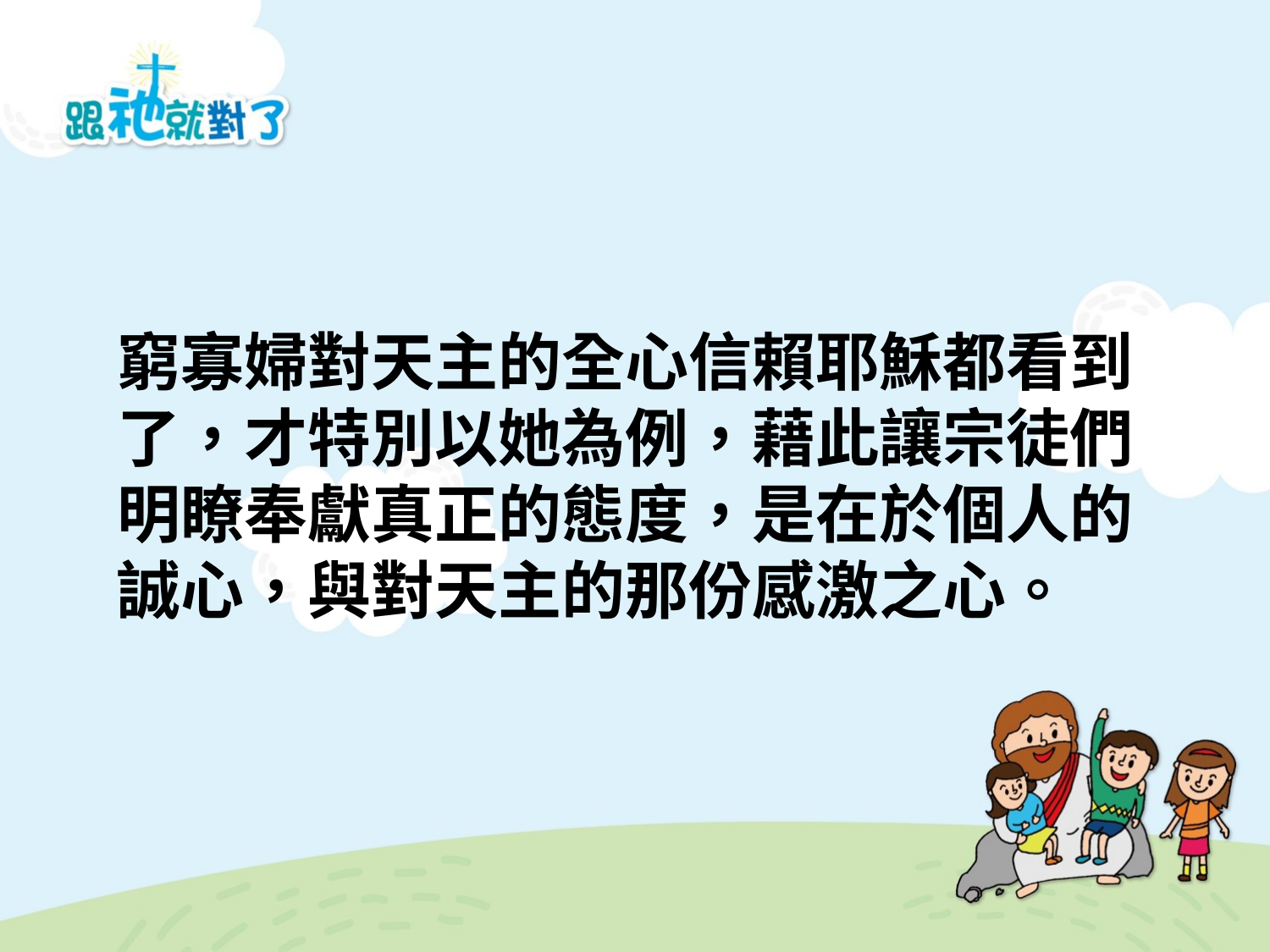

窮寡婦對天主的全心信賴耶穌都看到了，才特別以她為例，藉此讓宗徒們明瞭奉獻真正的態度，是在於個人的誠心，與對天主的那份感激之心。